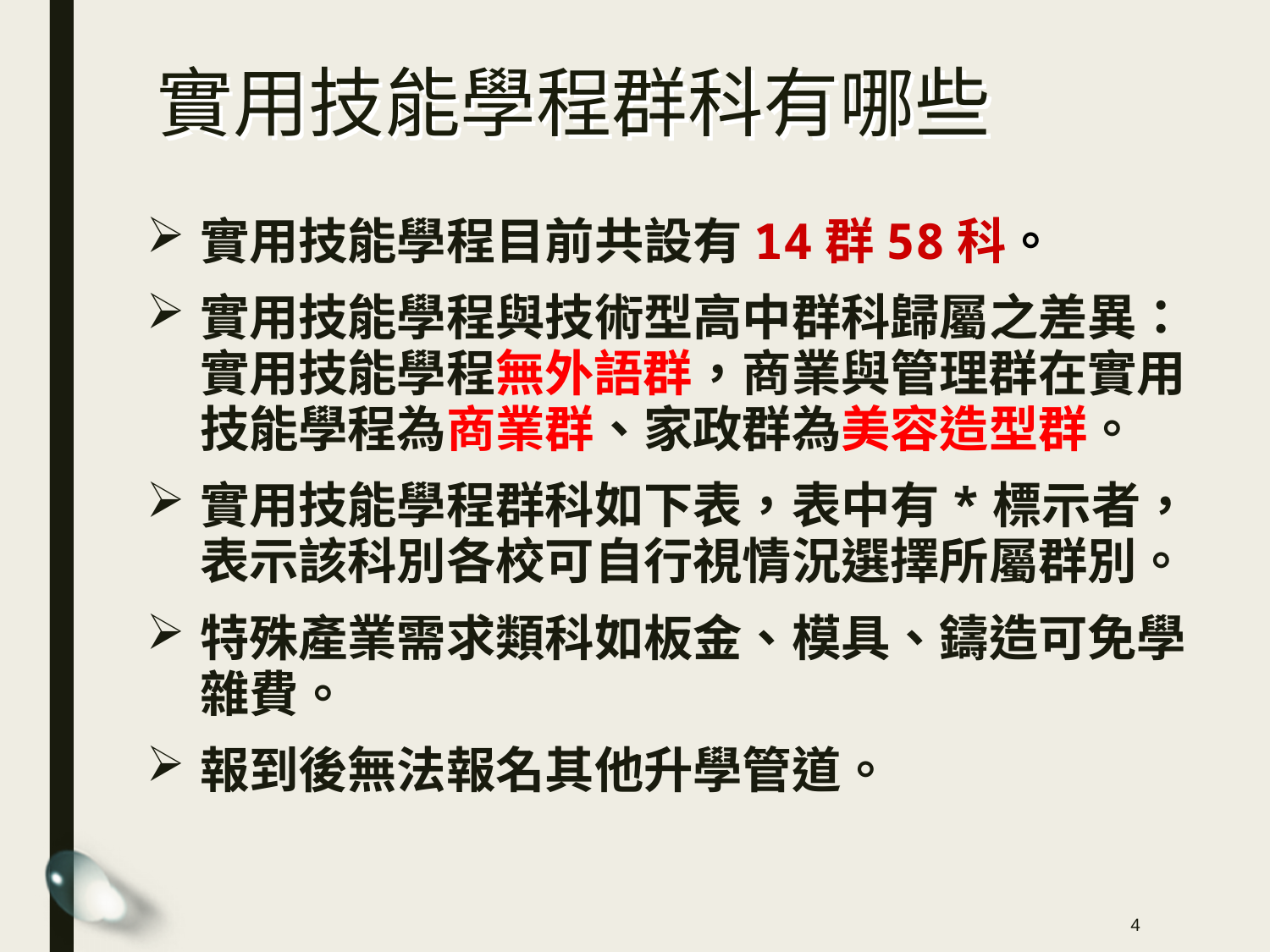

實用技能學程群科有哪些
實用技能學程目前共設有14群58科。
實用技能學程與技術型高中群科歸屬之差異：實用技能學程無外語群，商業與管理群在實用技能學程為商業群、家政群為美容造型群。
實用技能學程群科如下表，表中有*標示者，表示該科別各校可自行視情況選擇所屬群別。
特殊產業需求類科如板金、模具、鑄造可免學雜費。
報到後無法報名其他升學管道。

4